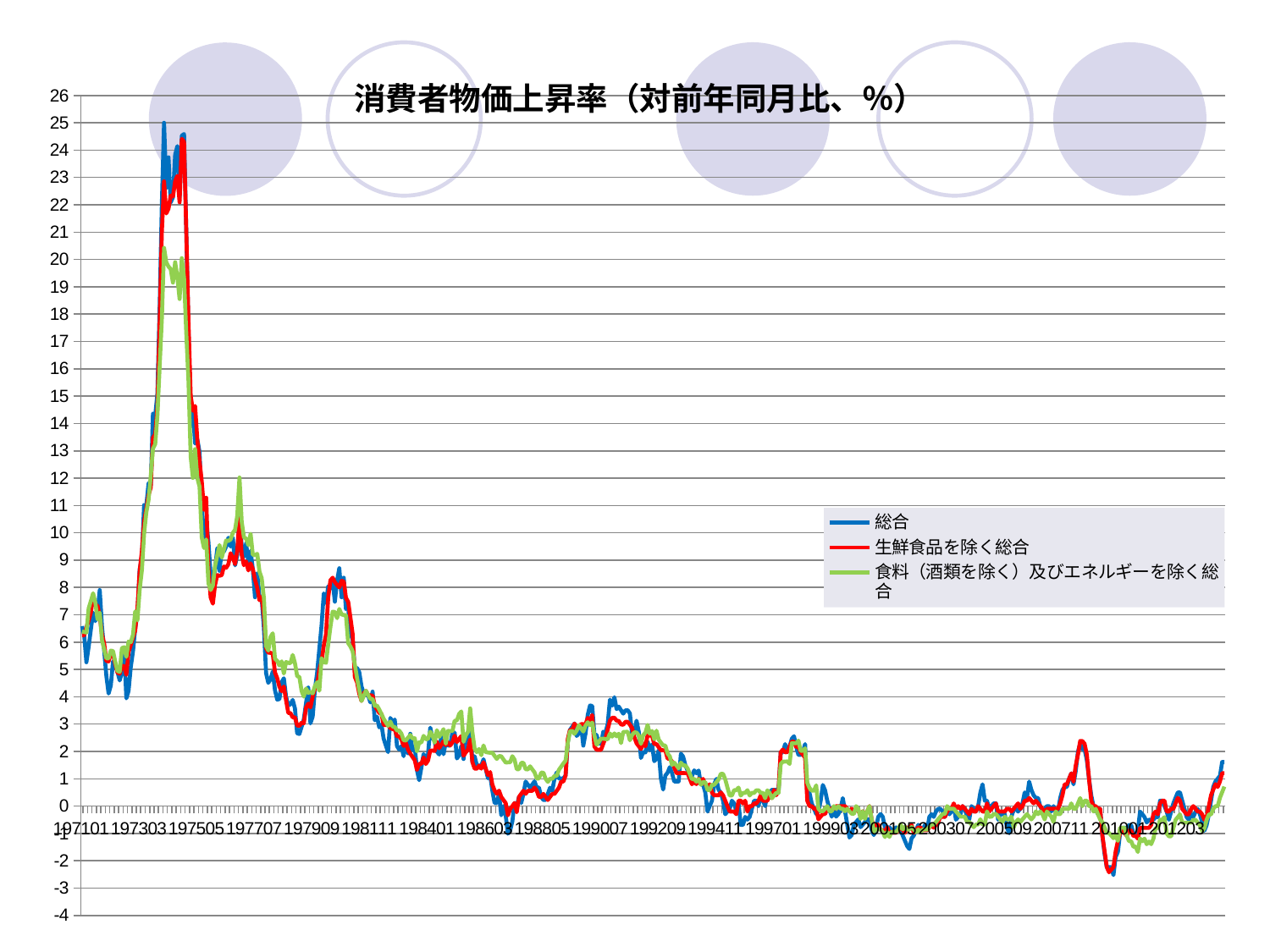

### Chart: 消費者物価上昇率（対前年同月比、％）

| Category | 総合 | 生鮮食品を除く総合 | 食料（酒類を除く）及びエネルギーを除く総合 |
|---|---|---|---|
| 197101 | 6.583072100313487 | 6.25 | 6.389776357827465 |
| 197102 | 6.25 | 6.25 | 6.369426751592357 |
| 197103 | 5.2631578947368505 | 6.542056074766357 | 6.349206349206349 |
| 197104 | 5.828220858895698 | 6.790123456790133 | 7.232704402515727 |
| 197105 | 6.461538461538466 | 7.0769230769230695 | 7.4999999999999964 |
| 197106 | 7.0769230769230695 | 7.668711656441714 | 7.788161993769472 |
| 197107 | 6.769230769230777 | 7.3394495412844005 | 7.4534161490683175 |
| 197108 | 7.098765432098779 | 7.3394495412844005 | 6.8322981366459485 |
| 197109 | 7.902735562310036 | 6.948640483383682 | 7.0769230769230695 |
| 197110 | 6.586826347305396 | 6.287425149700604 | 6.079027355623104 |
| 197111 | 5.688622754491016 | 5.95238095238095 | 5.7401812688821705 |
| 197112 | 4.747774480712151 | 5.309734513274349 | 5.405405405405419 |
| 197201 | 4.117647058823525 | 5.294117647058812 | 5.405405405405419 |
| 197202 | 4.411764705882356 | 5.588235294117643 | 5.688622754491016 |
| 197203 | 5.294117647058812 | 5.555555555555547 | 5.671641791044775 |
| 197204 | 5.217391304347818 | 5.202312138728315 | 5.27859237536656 |
| 197205 | 4.9132947976878505 | 4.885057471264378 | 4.94186046511629 |
| 197206 | 4.59770114942529 | 4.843304843304831 | 4.9132947976878505 |
| 197207 | 4.8991354466858645 | 5.128205128205118 | 5.780346820809249 |
| 197208 | 5.7636887608069145 | 5.128205128205118 | 5.813953488372093 |
| 197209 | 3.943661971830983 | 4.8022598870056585 | 5.4597701149425495 |
| 197210 | 4.213483146067414 | 5.633802816901407 | 6.017191977077367 |
| 197211 | 5.099150141643072 | 5.898876404494388 | 6.0000000000000036 |
| 197212 | 5.665722379603398 | 6.162464985994387 | 6.267806267806251 |
| 197301 | 6.497175141242948 | 6.424581005586605 | 7.1225071225071215 |
| 197302 | 7.042253521126761 | 7.242339832869085 | 6.798866855524096 |
| 197303 | 8.659217877094976 | 8.587257617728536 | 7.909604519774025 |
| 197304 | 9.090909090909104 | 9.340659340659338 | 8.635097493036216 |
| 197305 | 11.019283746556471 | 10.410958904109581 | 9.972299168975072 |
| 197306 | 10.989010989010989 | 10.869565217391312 | 10.743801652892571 |
| 197307 | 11.813186813186832 | 11.382113821138223 | 11.202185792349734 |
| 197308 | 11.716621253405986 | 11.653116531165328 | 12.08791208791208 |
| 197309 | 14.363143631436326 | 13.477088948787065 | 13.079019073569476 |
| 197310 | 14.285714285714276 | 13.600000000000003 | 13.243243243243239 |
| 197311 | 15.094339622641511 | 14.58885941644562 | 14.285714285714276 |
| 197312 | 18.230563002680977 | 17.67810026385225 | 16.085790884718495 |
| 197401 | 22.015915119363385 | 20.99737532808399 | 17.819148936170194 |
| 197402 | 25.0 | 22.857142857142843 | 20.42440318302385 |
| 197403 | 22.622107969151685 | 21.683673469387756 | 19.89528795811517 |
| 197404 | 23.737373737373726 | 21.859296482412077 | 19.74358974358974 |
| 197405 | 22.084367245657585 | 22.332506203473933 | 19.64735516372795 |
| 197406 | 22.277227722772277 | 22.303921568627455 | 19.15422885572138 |
| 197407 | 23.83292383292381 | 22.87104622871046 | 19.90171990171988 |
| 197408 | 24.14634146341464 | 23.05825242718447 | 19.36274509803922 |
| 197409 | 22.27488151658768 | 22.09026128266032 | 18.554216867469886 |
| 197410 | 24.528301886792452 | 24.413145539906093 | 20.047732696897366 |
| 197411 | 24.59016393442623 | 24.305555555555554 | 19.339622641509433 |
| 197412 | 21.08843537414964 | 21.0762331838565 | 17.321016166281755 |
| 197501 | 17.39130434782609 | 17.787418655097603 | 15.57562076749437 |
| 197502 | 13.894736842105273 | 15.01057082452432 | 12.775330396475782 |
| 197503 | 14.465408805031448 | 14.465408805031448 | 12.008733624454148 |
| 197504 | 13.265306122448983 | 14.639175257731962 | 13.062098501070652 |
| 197505 | 13.41463414634145 | 13.387423935091284 | 12.000000000000007 |
| 197506 | 12.955465587044536 | 12.625250501002014 | 11.691022964509399 |
| 197507 | 11.111111111111109 | 11.881188118811881 | 9.836065573770501 |
| 197508 | 9.626719056974455 | 10.84812623274162 | 9.445585215605744 |
| 197509 | 10.465116279069774 | 11.284046692607015 | 9.756097560975602 |
| 197510 | 9.659090909090915 | 8.679245283018869 | 8.15109343936382 |
| 197511 | 8.458646616541358 | 7.635009310986952 | 7.905138339920947 |
| 197512 | 8.052434456928854 | 7.4074074074074066 | 8.070866141732287 |
| 197601 | 8.703703703703706 | 8.10313075506447 | 8.7890625 |
| 197602 | 9.426987060998151 | 8.455882352941185 | 9.179687499999996 |
| 197603 | 8.608058608058595 | 8.424908424908423 | 9.551656920077985 |
| 197604 | 9.369369369369377 | 8.453237410071939 | 9.0909090909091 |
| 197605 | 9.318996415770615 | 8.765652951699465 | 9.398496240601505 |
| 197606 | 9.498207885304668 | 8.718861209964409 | 9.719626168224305 |
| 197607 | 9.821428571428571 | 8.849557522123897 | 9.701492537313424 |
| 197608 | 9.498207885304668 | 9.252669039145907 | 9.756097560975617 |
| 197609 | 9.82456140350877 | 9.090909090909083 | 10.000000000000002 |
| 197610 | 8.808290155440417 | 8.854166666666673 | 10.110294117647063 |
| 197611 | 9.185441941074519 | 9.34256055363323 | 10.622710622710617 |
| 197612 | 10.57192374350085 | 10.517241379310335 | 12.021857923497269 |
| 197701 | 9.540034071550249 | 9.199318568994867 | 10.412926391382404 |
| 197702 | 9.121621621621602 | 8.813559322033907 | 9.838998211091235 |
| 197703 | 9.612141652613829 | 8.952702702702704 | 9.786476868327405 |
| 197704 | 8.896210873146611 | 8.62354892205639 | 9.548611111111104 |
| 197705 | 9.344262295081972 | 8.88157894736843 | 9.965635738831617 |
| 197706 | 8.674304418985276 | 8.674304418985276 | 9.199318568994867 |
| 197707 | 7.642276422764232 | 8.292682926829265 | 9.183673469387765 |
| 197708 | 8.510638297872337 | 7.98045602605863 | 9.230769230769232 |
| 197709 | 7.667731629392976 | 7.532051282051277 | 8.585858585858588 |
| 197710 | 7.619047619047614 | 7.655502392344491 | 8.347245409015038 |
| 197711 | 6.507936507936494 | 6.96202531645568 | 7.6158940397351 |
| 197712 | 4.8589341692790065 | 5.772230889235575 | 5.853658536585355 |
| 197801 | 4.51010886469674 | 5.616224648985971 | 5.691056910569105 |
| 197802 | 4.643962848297211 | 5.6074766355140095 | 6.188925081433232 |
| 197803 | 4.923076923076927 | 5.581395348837201 | 6.3209076175040355 |
| 197804 | 4.236006051437234 | 4.885496183206112 | 5.388272583201269 |
| 197805 | 3.8980509745127345 | 4.682779456193345 | 5.312500000000007 |
| 197806 | 3.9156626506023997 | 4.3674698795180555 | 5.1482059282371475 |
| 197807 | 4.531722054380669 | 4.204204204204222 | 5.2959501557632285 |
| 197808 | 4.675716440422336 | 4.374057315233794 | 4.851330203442881 |
| 197809 | 4.005934718100871 | 3.8748137108792977 | 5.271317829457374 |
| 197810 | 3.687315634218288 | 3.4074074074074043 | 5.2388289676425135 |
| 197811 | 3.7257824143070053 | 3.4023668639053426 | 5.2307692307692415 |
| 197812 | 3.886397608370695 | 3.244837758112101 | 5.529953917050705 |
| 197901 | 3.5714285714285587 | 3.249630723781394 | 5.2307692307692415 |
| 197902 | 2.6627218934911414 | 2.9498525073746307 | 4.754601226993857 |
| 197903 | 2.639296187683279 | 2.9368575624082225 | 4.725609756097574 |
| 197904 | 2.9027576197387503 | 3.0567685589519575 | 4.210526315789469 |
| 197905 | 3.1746031746031775 | 3.0303030303030427 | 4.005934718100871 |
| 197906 | 3.768115942028979 | 3.607503607503608 | 4.302670623145388 |
| 197907 | 4.335260115606938 | 3.7463976945244872 | 4.142011834319541 |
| 197908 | 3.025936599423623 | 3.6127167630057797 | 4.1791044776119355 |
| 197909 | 3.2810271041369647 | 4.017216642754659 | 4.12371134020618 |
| 197910 | 4.267425320056898 | 4.297994269340972 | 4.392386530014639 |
| 197911 | 4.885057471264378 | 4.434907010014298 | 4.532163742690051 |
| 197912 | 5.75539568345324 | 5.0 | 4.22125181950508 |
| 198001 | 6.609195402298863 | 5.2932761087267375 | 5.409356725146184 |
| 198002 | 7.780979827089324 | 5.873925501432677 | 5.270863836017583 |
| 198003 | 7.4285714285714315 | 6.276747503566344 | 5.240174672489075 |
| 198004 | 8.039492242595188 | 7.627118644067804 | 5.9163059163059275 |
| 198005 | 7.972027972027976 | 8.263305322128838 | 6.562054208273905 |
| 198006 | 8.24022346368715 | 8.356545961002789 | 7.112375533428166 |
| 198007 | 7.47922437673129 | 8.194444444444454 | 7.102272727272728 |
| 198008 | 8.251748251748264 | 8.089260808926078 | 6.876790830945555 |
| 198009 | 8.701657458563531 | 7.9999999999999964 | 7.2135785007072055 |
| 198010 | 7.639836289222386 | 8.241758241758241 | 7.0126227208976175 |
| 198011 | 8.356164383561639 | 8.219178082191771 | 6.9930069930069925 |
| 198012 | 7.210884353741489 | 7.6190476190476115 | 6.983240223463691 |
| 198101 | 7.277628032345001 | 7.472826086956523 | 5.9639389736477275 |
| 198102 | 6.283422459893052 | 6.901217861975637 | 5.841446453407494 |
| 198103 | 6.117021276595733 | 6.30872483221477 | 5.6708160442600395 |
| 198104 | 4.960835509138395 | 4.724409448818888 | 5.177111716621248 |
| 198105 | 5.051813471502579 | 4.527813712807243 | 4.685408299866131 |
| 198106 | 4.903225806451609 | 4.113110539845759 | 4.249667994687922 |
| 198107 | 4.3814432989690815 | 3.8510911424903727 | 3.8461538461538347 |
| 198108 | 4.134366925064586 | 4.129032258064518 | 4.021447721179628 |
| 198109 | 4.0660736975857725 | 4.2145593869731774 | 4.221635883905018 |
| 198110 | 4.055766793409368 | 4.060913705583761 | 4.062909567496732 |
| 198111 | 3.792667509481668 | 4.050632911392409 | 3.92156862745098 |
| 198112 | 4.187817258883242 | 4.045512010113784 | 3.916449086161878 |
| 198201 | 3.1407035175879416 | 3.66624525916562 | 3.6649214659685834 |
| 198202 | 3.270440251572321 | 3.544303797468352 | 3.679369250985561 |
| 198203 | 2.8822055137844567 | 3.409090909090913 | 3.5340314136125506 |
| 198204 | 2.9850746268656607 | 3.3834586466165453 | 3.367875647668386 |
| 198205 | 2.46609124537608 | 2.9702970297029783 | 3.196930946291561 |
| 198206 | 2.2140221402213998 | 2.96296296296297 | 3.0573248407643403 |
| 198207 | 1.975308641975302 | 2.966625463535217 | 2.937420178799486 |
| 198208 | 3.225806451612915 | 2.850061957868645 | 3.0927835051546464 |
| 198209 | 3.052503052503053 | 2.8186274509804066 | 2.9113924050632862 |
| 198210 | 3.1668696711327757 | 2.8048780487804845 | 2.8967254408060406 |
| 198211 | 2.1924482338611573 | 2.5547445255474392 | 2.76729559748428 |
| 198212 | 2.070645554202196 | 2.5516403402187215 | 2.763819095477392 |
| 198301 | 2.1924482338611573 | 2.4390243902439024 | 2.6515151515151443 |
| 198302 | 1.8270401948842878 | 2.200488997555009 | 2.4081115335868075 |
| 198303 | 2.436053593179048 | 2.3199023199023086 | 2.4020227560050644 |
| 198304 | 1.932367149758465 | 2.060606060606064 | 2.5062656641604004 |
| 198305 | 2.6474127557160094 | 1.9230769230769167 | 2.6022304832713683 |
| 198306 | 2.0457280385078254 | 1.7985611510791362 | 2.4721878862793583 |
| 198307 | 2.1791767554479575 | 1.6806722689075704 | 2.481389578163773 |
| 198308 | 1.3221153846153781 | 1.3253012048192698 | 1.9999999999999922 |
| 198309 | 0.9478672985781958 | 1.5494636471990422 | 2.337023370233709 |
| 198310 | 1.4167650531286924 | 1.5421115065243145 | 2.3255813953488267 |
| 198311 | 1.9070321811680506 | 1.779359430604982 | 2.5703794369644974 |
| 198312 | 1.6706443914081215 | 1.54028436018957 | 2.4449877750611257 |
| 198401 | 1.9070321811680506 | 1.666666666666674 | 2.4600246002460033 |
| 198402 | 2.8708133971291927 | 2.0334928229665112 | 2.722772277227727 |
| 198403 | 2.4970273483947794 | 2.0286396181384285 | 2.5925925925925855 |
| 198404 | 2.369668246445498 | 2.0190023752969153 | 2.3227383863080746 |
| 198405 | 1.9929660023446694 | 2.358490566037737 | 2.7777777777777763 |
| 198406 | 1.8867924528301983 | 2.1201413427561815 | 2.5331724969843115 |
| 198407 | 2.606635071090034 | 2.243211334120416 | 2.6634382566586 |
| 198408 | 1.897983392645324 | 2.3781212841854944 | 2.8186274509804066 |
| 198409 | 2.3474178403755874 | 2.230046948356798 | 2.283653846153837 |
| 198410 | 2.211874272409769 | 2.3364485981308394 | 2.7511961722488176 |
| 198411 | 2.222222222222229 | 2.21445221445222 | 2.744630071599043 |
| 198412 | 2.6995305164319223 | 2.3337222870478413 | 2.744630071599043 |
| 198501 | 2.69005847953216 | 2.5761124121779733 | 3.121248499399768 |
| 198502 | 1.7441860465116281 | 2.3446658851113718 | 3.132530120481921 |
| 198503 | 1.856148491879344 | 2.4561403508771864 | 3.369434416365838 |
| 198504 | 2.1990740740740637 | 2.561117578579732 | 3.464755077658293 |
| 198505 | 1.7241379310344827 | 1.8433179723502406 | 2.3501762632197405 |
| 198506 | 2.4305555555555487 | 1.9607843137254932 | 2.588235294117651 |
| 198507 | 2.4249422632794557 | 2.078521939953823 | 2.712264150943393 |
| 198508 | 3.0267753201396896 | 2.4390243902439126 | 3.575685339690106 |
| 198509 | 1.6055045871559528 | 1.607347876004599 | 2.702702702702718 |
| 198510 | 1.8223234624145879 | 1.3698630136986336 | 2.095459837019786 |
| 198511 | 1.4874141876430167 | 1.3683010262257733 | 1.9744483159117345 |
| 198512 | 1.4857142857142815 | 1.48232611174458 | 2.090592334494786 |
| 198601 | 1.480637813211842 | 1.3698630136986336 | 1.8626309662398075 |
| 198602 | 1.7142857142857149 | 1.6036655211913013 | 2.219626168224306 |
| 198603 | 1.3667425968109377 | 1.3698630136986336 | 1.979045401629789 |
| 198604 | 1.0192525481313772 | 1.135073779795687 | 1.9630484988452697 |
| 198605 | 1.1299435028248588 | 1.2443438914027085 | 1.951779563719866 |
| 198606 | 0.5649717514124296 | 0.7918552036198971 | 1.949541284403673 |
| 198607 | 0.11273957158962158 | 0.565610859728507 | 1.8369690011481155 |
| 198608 | 0.1129943502824795 | 0.4535147392290154 | 1.726121979286536 |
| 198609 | 0.4514672686230313 | 0.5649717514124296 | 1.8306636155606337 |
| 198610 | -0.3355704697986708 | 0.3378378378378349 | 1.82440136830102 |
| 198611 | 0.0 | 0.22497187851517278 | 1.708428246013667 |
| 198612 | -0.3378378378378349 | 0.11235955056179137 | 1.592718998862334 |
| 198701 | -1.0101010101010006 | -0.3378378378378349 | 1.6000000000000065 |
| 198702 | -0.898876404494379 | -0.11273957158963759 | 1.6000000000000065 |
| 198703 | -0.561797752808989 | 0.0 | 1.8264840182648499 |
| 198704 | 0.11210762331837927 | 0.11223344556678853 | 1.6987542468856178 |
| 198705 | 0.0 | -0.22346368715084125 | 1.3513513513513546 |
| 198706 | 0.33707865168539025 | 0.3367003367003496 | 1.3498312710911002 |
| 198707 | 0.11261261261262219 | 0.4499437570303616 | 1.5783540022547817 |
| 198708 | 0.4514672686230313 | 0.5643340857787811 | 1.5837104072398092 |
| 198709 | 0.898876404494379 | 0.4494382022471973 | 1.348314606741576 |
| 198710 | 0.7856341189674555 | 0.5611672278338946 | 1.343784994400899 |
| 198711 | 0.6764374295377613 | 0.5611672278338946 | 1.4557670772676334 |
| 198712 | 0.7909604519774044 | 0.5611672278338946 | 1.343784994400899 |
| 198801 | 0.9070294784580468 | 0.6779661016949088 | 1.2373453318335148 |
| 198802 | 0.6802721088435307 | 0.5643340857787811 | 1.0123734533183255 |
| 198803 | 0.6779661016949088 | 0.3378378378378349 | 1.0089686098654609 |
| 198804 | 0.3359462486002208 | 0.33632286995515415 | 1.2249443207127044 |
| 198805 | 0.22346368715084125 | 0.4479283314669718 | 1.2222222222222159 |
| 198806 | 0.2239641657334859 | 0.33557046979865485 | 0.998890122086577 |
| 198807 | 0.4499437570303616 | 0.2239641657334859 | 0.8879023307436307 |
| 198808 | 0.6741573033707806 | 0.3367003367003496 | 1.0022271714922117 |
| 198809 | 0.5567928730512249 | 0.4474272930648676 | 0.9977827050997684 |
| 198810 | 1.0022271714922117 | 0.44642857142857795 | 1.104972375690608 |
| 198811 | 1.2318029115341638 | 0.5580357142857145 | 1.1037527593818985 |
| 198812 | 1.0089686098654609 | 0.6696428571428671 | 1.325966850828732 |
| 198901 | 1.0112359550561858 | 0.8978675645342438 | 1.4444444444444409 |
| 198902 | 1.01351351351352 | 0.8978675645342438 | 1.559020044543436 |
| 198903 | 1.122334455667789 | 1.122334455667789 | 1.6648168701442843 |
| 198904 | 2.3437500000000098 | 2.458100558659221 | 2.310231023102304 |
| 198905 | 2.787068004459309 | 2.787068004459309 | 2.7442371020856213 |
| 198906 | 2.9050279329608877 | 2.787068004459309 | 2.7472527472527486 |
| 198907 | 3.0235162374020206 | 3.016759776536317 | 2.6402640264026314 |
| 198908 | 2.5669642857142985 | 2.908277404921694 | 2.7563395810363844 |
| 198909 | 2.657807308970107 | 2.8953229398663787 | 2.9637760702524747 |
| 198910 | 2.9768467475192977 | 3.000000000000003 | 2.8415300546448026 |
| 198911 | 2.2123893805309742 | 2.996670366259714 | 2.729257641921399 |
| 198912 | 2.663706992230861 | 2.9933481152993378 | 2.944383860414399 |
| 199001 | 3.337041156840934 | 3.225806451612894 | 3.066812705366919 |
| 199002 | 3.678929765886285 | 3.114571746384869 | 2.9605263157894774 |
| 199003 | 3.662597114317439 | 3.3296337402885685 | 3.056768558951979 |
| 199004 | 2.6172300981461203 | 2.1810250817884405 | 2.5806451612903287 |
| 199005 | 2.60303687635574 | 2.06073752711496 | 2.2435897435897547 |
| 199006 | 2.2801302931596195 | 2.06073752711496 | 2.3529411764705905 |
| 199007 | 2.2826086956521667 | 2.06073752711496 | 2.4651661307609833 |
| 199008 | 2.720348204570185 | 2.2826086956521667 | 2.46781115879828 |
| 199009 | 2.6968716289104635 | 2.489177489177487 | 2.4520255863539404 |
| 199010 | 2.9978586723768688 | 2.8047464940668756 | 2.4442082890542087 |
| 199011 | 3.896103896103888 | 3.125000000000006 | 2.656748140276302 |
| 199012 | 3.6756756756756803 | 3.229278794402583 | 2.542372881355923 |
| 199101 | 3.9827771797631737 | 3.232758620689654 | 2.656748140276302 |
| 199102 | 3.5483870967741917 | 3.128371089536129 | 2.5559105431309814 |
| 199103 | 3.640256959314765 | 3.1149301825993616 | 2.6483050847457625 |
| 199104 | 3.506907545164731 | 2.9882604055496227 | 2.3060796645702175 |
| 199105 | 3.3826638477801287 | 2.9755579171094704 | 2.716823406478573 |
| 199106 | 3.503184713375794 | 3.0818278427205184 | 2.716823406478573 |
| 199107 | 3.506907545164731 | 3.0818278427205184 | 2.7196652719665373 |
| 199108 | 3.389830508474564 | 2.9755579171094704 | 2.4083769633507823 |
| 199109 | 2.626050420168066 | 2.8511087645195383 | 2.601456815816858 |
| 199110 | 2.702702702702698 | 2.5183630640084007 | 2.6970954356846404 |
| 199111 | 3.125 | 2.298850574712646 | 2.691511387163571 |
| 199112 | 2.711157455682998 | 2.189781021897805 | 2.5826446280991737 |
| 199201 | 1.7598343685300235 | 2.0876826722338198 | 2.277432712215325 |
| 199202 | 1.9730010384216055 | 2.3012552301255247 | 2.596053997923156 |
| 199203 | 1.962809917355378 | 2.1874999999999942 | 2.6831785345717183 |
| 199204 | 2.361396303901435 | 2.5906735751295336 | 2.9713114754098413 |
| 199205 | 2.0449897750511252 | 2.5799793601651184 | 2.64496439471008 |
| 199206 | 2.2564102564102595 | 2.5773195876288657 | 2.746693794506615 |
| 199207 | 1.642710472279255 | 2.268041237113405 | 2.443991853360481 |
| 199208 | 1.7418032786885276 | 2.2703818369452935 | 2.7607361963190216 |
| 199209 | 2.0470829068577276 | 2.156057494866523 | 2.434077079107511 |
| 199210 | 1.0121457489878543 | 2.0470829068577276 | 2.3232323232323204 |
| 199211 | 0.6060606060606005 | 2.0429009193054135 | 2.2177419354838737 |
| 199212 | 1.1167512690355277 | 2.040816326530613 | 2.215508559919439 |
| 199301 | 1.2207527975584969 | 1.738241308793459 | 1.9230769230769291 |
| 199302 | 1.425661914460276 | 1.738241308793459 | 1.8218623481781342 |
| 199303 | 1.2158054711246224 | 1.6309887869520985 | 1.5075376884422105 |
| 199304 | 0.902708124373111 | 1.41414141414142 | 1.5920398009950196 |
| 199305 | 0.9018036072144346 | 1.207243460764576 | 1.4866204162537164 |
| 199306 | 0.902708124373111 | 1.206030150753772 | 1.386138613861392 |
| 199307 | 1.9191919191919249 | 1.2096774193548416 | 1.5904572564612418 |
| 199308 | 1.8126888217522639 | 1.2108980827447047 | 1.4925373134328357 |
| 199309 | 1.504513540621866 | 1.206030150753772 | 1.4851485148514851 |
| 199310 | 1.3026052104208388 | 1.2036108324974948 | 1.3820335636722667 |
| 199311 | 1.0040160642570286 | 1.001001001001001 | 1.1834319526627106 |
| 199312 | 1.1044176706827402 | 0.7999999999999975 | 0.9852216748768473 |
| 199401 | 1.3065326633165801 | 0.9045226130653323 | 0.9930486593843101 |
| 199402 | 1.2048192771084356 | 0.8040201005025097 | 0.894632206759449 |
| 199403 | 1.3013013013012984 | 1.0030090270812437 | 0.9900990099009901 |
| 199404 | 0.7952286282306277 | 0.8964143426294736 | 0.7835455435847319 |
| 199405 | 0.7944389275074448 | 0.9940357852882704 | 0.8789062499999917 |
| 199406 | 0.4970178926441353 | 0.7944389275074448 | 0.8789062499999917 |
| 199407 | -0.1982160555004985 | 0.6972111553784749 | 0.5870841487279783 |
| 199408 | 0.0 | 0.7976071784646036 | 0.5882352941176413 |
| 199409 | 0.19762845849802654 | 0.49652432969215515 | 0.7804878048780458 |
| 199410 | 0.7912957467853725 | 0.39643211100098275 | 0.77896786757546 |
| 199411 | 0.9940357852882704 | 0.39643211100098275 | 0.8771929824561459 |
| 199412 | 0.5958291956305805 | 0.3968253968254027 | 0.9756097560975613 |
| 199501 | 0.496031746031746 | 0.49800796812749026 | 1.1799410029498554 |
| 199502 | 0.1984126984127013 | 0.398803589232309 | 1.18226600985222 |
| 199503 | -0.2964426877470329 | 0.19860973187686484 | 0.9803921568627447 |
| 199504 | -0.1972386587771232 | 0.0 | 0.6802721088435263 |
| 199505 | -0.09852216748767922 | -0.1968503937007762 | 0.3872216844143328 |
| 199506 | 0.19782393669634313 | -0.19704433497537238 | 0.3872216844143328 |
| 199507 | 0.09930486593842541 | -0.19782393669632908 | 0.5836575875486465 |
| 199508 | -0.19782393669632908 | -0.2967359050445077 | 0.5847953216374353 |
| 199509 | 0.09861932938855458 | 0.19762845849802654 | 0.6776379477250757 |
| 199510 | -0.6869479882237517 | 0.1974333662388972 | 0.3864734299516964 |
| 199511 | -0.6889763779527446 | 0.09871668311945567 | 0.4830917874396136 |
| 199512 | -0.3948667324777804 | 0.19762845849802654 | 0.4830917874396136 |
| 199601 | -0.493583415597236 | -0.1982160555004985 | 0.5830903790087406 |
| 199602 | -0.3960396039604019 | 0.0 | 0.38948393378772317 |
| 199603 | -0.09910802775025626 | 0.0 | 0.48543689320388367 |
| 199604 | 0.19762845849802654 | 0.09871668311945567 | 0.4826254826254827 |
| 199605 | 0.19723865877710914 | 0.09861932938855458 | 0.5785920925747295 |
| 199606 | 0.0 | 0.1974333662388972 | 0.5785920925747295 |
| 199607 | 0.3968253968254027 | 0.39643211100098275 | 0.48355899419729226 |
| 199608 | 0.19821605550048438 | 0.1984126984127013 | 0.4844961240310077 |
| 199609 | 0.0 | 0.19723865877710914 | 0.28846153846153566 |
| 199610 | 0.4940711462450593 | 0.19704433497537238 | 0.5774783445620737 |
| 199611 | 0.49554013875123876 | 0.3944773175542324 | 0.4807692307692308 |
| 199612 | 0.5946481665014812 | 0.2958579881656779 | 0.28846153846153566 |
| 199701 | 0.5952380952381037 | 0.5958291956305805 | 0.3864734299516964 |
| 199702 | 0.5964214711729705 | 0.39721946375371553 | 0.4849660523763337 |
| 199703 | 0.496031746031746 | 0.5946481665014812 | 0.4830917874396136 |
| 199704 | 1.9723865877712041 | 1.9723865877712041 | 1.5369836695485197 |
| 199705 | 1.968503937007874 | 2.068965517241375 | 1.6299137104506258 |
| 199706 | 2.2704837117472834 | 1.970443349753695 | 1.6299137104506258 |
| 199707 | 1.9762845849802382 | 1.974333662388944 | 1.6361886429258796 |
| 199708 | 2.176063303659744 | 2.178217821782181 | 1.542912246865954 |
| 199709 | 2.463054187192119 | 2.362204724409455 | 2.301054650047944 |
| 199710 | 2.556538839724674 | 2.3598820058996957 | 2.2966507177033546 |
| 199711 | 2.1696252465483132 | 2.161100196463657 | 2.2966507177033546 |
| 199712 | 1.8719211822660156 | 2.1632251720747333 | 2.3969319271332683 |
| 199801 | 1.8737672583826341 | 1.974333662388944 | 2.0211742059672715 |
| 199802 | 1.9762845849802382 | 1.879327398615238 | 2.027027027027037 |
| 199803 | 2.2704837117472834 | 1.773399014778322 | 2.115384615384618 |
| 199804 | 0.3868471953578256 | 0.19342359767890582 | 0.8514664143803137 |
| 199805 | 0.4826254826254827 | 0.0 | 0.660377358490569 |
| 199806 | 0.09652509652510478 | 0.0 | 0.5660377358490513 |
| 199807 | -0.09689922480620981 | -0.09680542110357636 | 0.5681818181818264 |
| 199808 | -0.290416263310743 | -0.09689922480620981 | 0.759734093067424 |
| 199809 | -0.19230769230769504 | -0.4807692307692308 | -0.09372071227742133 |
| 199810 | 0.19175455417066428 | -0.3842459173871197 | -0.18709073900842182 |
| 199811 | 0.7722007722007836 | -0.28846153846153566 | -0.18709073900842182 |
| 199812 | 0.5802707930367448 | -0.2887391722810504 | -0.09363295880149287 |
| 199901 | 0.1936108422071664 | -0.09680542110357636 | 0.0 |
| 199902 | -0.09689922480620981 | -0.09708737864077117 | -0.18921475875118537 |
| 199903 | -0.386100386100378 | -0.09680542110357636 | -0.18832391713747923 |
| 199904 | -0.09633911368014862 | -0.09652509652509111 | 0.0 |
| 199905 | -0.3842459173871197 | 0.0 | -0.09372071227742133 |
| 199906 | -0.28929604628736466 | 0.0 | 0.0 |
| 199907 | -0.0969932104752612 | 0.0 | -0.09416195856874629 |
| 199908 | 0.2912621359223273 | 0.0 | -0.09425070688029628 |
| 199909 | -0.19267822736031098 | 0.0 | -0.18761726078798194 |
| 199910 | -0.6698564593301467 | -0.09643201542913069 | -0.09372071227742133 |
| 199911 | -1.149425287356324 | -0.19286403085824771 | -0.1874414245548294 |
| 199912 | -1.0576923076923017 | -0.09652509652509111 | -0.28116213683223734 |
| 200001 | -0.6763285024154619 | -0.19379844961240597 | -0.2830188679245259 |
| 200002 | -0.5819592628515948 | -0.09718172983479931 | 0.0 |
| 200003 | -0.4844961240310077 | -0.19379844961240597 | -0.09433962264150407 |
| 200004 | -0.771456123432977 | -0.2898550724637654 | -0.4690431519699813 |
| 200005 | -0.6750241080038603 | -0.1930501930501821 | -0.18761726078798194 |
| 200006 | -0.5802707930367584 | -0.2898550724637654 | -0.4690431519699813 |
| 200007 | -0.48543689320388367 | -0.19379844961240597 | -0.18850141376059257 |
| 200008 | -0.48402710551790906 | 0.0 | 0.0 |
| 200009 | -0.8687258687258608 | -0.4830917874396136 | -0.46992481203007536 |
| 200010 | -1.0597302504816895 | -0.7722007722007698 | -0.9380863039399623 |
| 200011 | -0.7751937984496099 | -0.6763285024154619 | -0.8450704225352169 |
| 200012 | -0.38872691933917 | -0.6763285024154619 | -0.8458646616541406 |
| 200101 | -0.29182879377431653 | -0.8737864077669959 | -0.851466414380327 |
| 200102 | -0.39024390243902995 | -0.8754863813229483 | -0.9478672985781995 |
| 200103 | -0.77896786757546 | -0.9708737864077669 | -1.1331444759206826 |
| 200104 | -0.7774538386783397 | -0.7751937984496099 | -0.9425070688030162 |
| 200105 | -0.7766990291262111 | -0.9671179883945843 | -1.1278195488721825 |
| 200106 | -0.8754863813229483 | -0.9689922480620154 | -0.9425070688030162 |
| 200107 | -0.8780487804878105 | -0.9708737864077669 | -0.944287063267233 |
| 200108 | -0.7782101167315147 | -0.969932104752667 | -0.9433962264150947 |
| 200109 | -0.8763388510224007 | -0.8737864077669959 | -0.8498583569405155 |
| 200110 | -0.8763388510224007 | -0.7782101167315147 | -0.6628787878787776 |
| 200111 | -1.0742187500000084 | -0.8754863813229483 | -0.8522727272727192 |
| 200112 | -1.2682926829268266 | -0.9727626459143969 | -0.7582938388625566 |
| 200201 | -1.4634146341463417 | -0.7835455435847183 | -0.8587786259541907 |
| 200202 | -1.567091087169435 | -0.7850834151128666 | -0.8612440191387618 |
| 200203 | -1.1776251226692864 | -0.6862745098039241 | -0.7640878701050596 |
| 200204 | -1.077375122428986 | -0.9765624999999998 | -0.8563273073263479 |
| 200205 | -0.880626223091982 | -0.8789062500000058 | -0.9505703422053232 |
| 200206 | -0.6869479882237517 | -0.782778864970643 | -0.8563273073263479 |
| 200207 | -0.7874015748031469 | -0.7843137254901933 | -0.9532888465204958 |
| 200208 | -0.8823529411764759 | -0.8814887365328027 | -0.8571428571428626 |
| 200209 | -0.6876227897838928 | -0.8814887365328027 | -0.8571428571428626 |
| 200210 | -0.88408644400785 | -0.8823529411764759 | -0.8579599618684517 |
| 200211 | -0.3948667324777804 | -0.7850834151128666 | -0.7640878701050596 |
| 200212 | -0.2964426877470329 | -0.6876227897838928 | -0.668576886341932 |
| 200301 | -0.3960396039604019 | -0.7897334649555746 | -0.6737247353224286 |
| 200302 | -0.19900497512438092 | -0.6923837784371797 | -0.5791505791505739 |
| 200303 | -0.09930486593843957 | -0.5923000987166772 | -0.4812319538017323 |
| 200304 | -0.09900990099009346 | -0.3944773175542465 | -0.38387715930902677 |
| 200305 | -0.1974333662388972 | -0.394088669950745 | -0.2879078694817632 |
| 200306 | -0.39525691699605325 | -0.3944773175542465 | -0.2879078694817632 |
| 200307 | -0.1984126984127013 | -0.19762845849802654 | 0.0 |
| 200308 | -0.2967359050445077 | -0.09881422924902032 | -0.09606147934677654 |
| 200309 | -0.19782393669632908 | -0.09881422924902032 | -0.09606147934677654 |
| 200310 | 0.0 | 0.0989119683481786 | -0.09615384615384072 |
| 200311 | -0.49554013875123876 | -0.09891196834816456 | -0.19249278152069577 |
| 200312 | -0.3964321110009969 | 0.0 | -0.28846153846153566 |
| 200401 | -0.2982107355864783 | -0.09950248756218344 | -0.38759689922481205 |
| 200402 | 0.0 | 0.0 | -0.38834951456311234 |
| 200403 | -0.0994035785288214 | -0.09930486593843957 | -0.3868471953578394 |
| 200404 | -0.3964321110009969 | -0.1980198019802009 | -0.5780346820809193 |
| 200405 | -0.49455984174085094 | -0.2967359050445077 | -0.5774783445620871 |
| 200406 | 0.0 | -0.09900990099009346 | -0.6737247353224286 |
| 200407 | -0.0994035785288214 | -0.1980198019802009 | -0.769971126082783 |
| 200408 | -0.1984126984127013 | -0.19782393669632908 | -0.6730769230769258 |
| 200409 | 0.0 | 0.0 | -0.6730769230769258 |
| 200410 | 0.49554013875123876 | -0.09881422924902032 | -0.4812319538017323 |
| 200411 | 0.796812749003981 | -0.1980198019802009 | -0.6750241080038603 |
| 200412 | 0.19900497512438092 | -0.19782393669632908 | -0.6750241080038603 |
| 200501 | 0.1994017946161544 | 0.09960159362549238 | -0.19455252918288216 |
| 200502 | -0.09970089730807018 | -0.1992031872509989 | -0.3898635477582764 |
| 200503 | 0.0 | -0.0994035785288214 | -0.38834951456311234 |
| 200504 | 0.09950248756218344 | 0.0 | -0.2906976744186019 |
| 200505 | 0.09940357852883552 | 0.09920634920635771 | -0.290416263310743 |
| 200506 | -0.496031746031746 | -0.1982160555004985 | -0.38759689922481205 |
| 200507 | -0.29850746268656436 | -0.1984126984127013 | -0.4849660523763337 |
| 200508 | -0.2982107355864783 | -0.1982160555004985 | -0.5808325266214853 |
| 200509 | -0.29732408325075493 | -0.19782393669632908 | -0.387221684414319 |
| 200510 | -0.7889546351084927 | -0.09891196834816456 | -0.48355899419729226 |
| 200511 | -0.9881422924901186 | -0.09920634920634357 | -0.48543689320388367 |
| 200512 | -0.39721946375372974 | -0.1982160555004985 | -0.38834951456311234 |
| 200601 | -0.09950248756218344 | -0.09950248756218344 | -0.7797270955165668 |
| 200602 | -0.09980039920160533 | 0.0 | -0.5870841487279921 |
| 200603 | -0.19900497512438092 | 0.09950248756218344 | -0.48732943469785606 |
| 200604 | -0.0994035785288214 | -0.09920634920634357 | -0.5830903790087545 |
| 200605 | 0.09930486593842541 | 0.0 | -0.48543689320388367 |
| 200606 | 0.4985044865403789 | 0.19860973187686484 | -0.3891050583657506 |
| 200607 | 0.29940119760478767 | 0.19880715705765692 | -0.2923976608187108 |
| 200608 | 0.8973080757726876 | 0.2979145978152904 | -0.38948393378773694 |
| 200609 | 0.5964214711729705 | 0.19821605550048438 | -0.48590864917395543 |
| 200610 | 0.39761431411531395 | 0.09900990099009346 | -0.38872691933917 |
| 200611 | 0.29940119760478767 | 0.19860973187686484 | -0.19512195121951487 |
| 200612 | 0.2991026919242247 | 0.09930486593842541 | -0.2923976608187108 |
| 200701 | 0.0 | 0.0 | -0.19646365422397138 |
| 200702 | -0.19980019980018843 | -0.09980039920160533 | -0.29527559055117825 |
| 200703 | -0.09970089730807018 | -0.2982107355864783 | -0.4897159647404508 |
| 200704 | 0.0 | -0.09930486593843957 | -0.1955034213098757 |
| 200705 | 0.0 | -0.09910802775025626 | -0.2926829268292657 |
| 200706 | -0.1984126984127013 | -0.09910802775025626 | -0.39062500000000566 |
| 200707 | 0.0 | -0.09920634920634357 | -0.5865102639296128 |
| 200708 | -0.19762845849802654 | -0.09900990099009346 | -0.1955034213098757 |
| 200709 | -0.19762845849802654 | -0.09891196834816456 | -0.2929687500000112 |
| 200710 | 0.2970297029702944 | 0.0989119683481786 | -0.2926829268292657 |
| 200711 | 0.5970149253731285 | 0.39643211100098275 | -0.09775171065493088 |
| 200712 | 0.6958250497017922 | 0.793650793650791 | -0.09775171065493088 |
| 200801 | 0.6972111553784749 | 0.796812749003981 | -0.09842519685038814 |
| 200802 | 1.001001001001001 | 0.9990009990009988 | -0.0987166831194416 |
| 200803 | 1.1976047904191636 | 1.1964107676969125 | 0.09842519685040217 |
| 200804 | 0.7960199004975097 | 0.894632206759449 | -0.09794319294808454 |
| 200805 | 1.2896825396825373 | 1.488095238095238 | -0.09784735812133911 |
| 200806 | 1.9880715705765417 | 1.8849206349206407 | 0.09803921568626894 |
| 200807 | 2.2885572139303463 | 2.3833167825223374 | 0.29498525073746046 |
| 200808 | 2.0792079207920735 | 2.378592666005938 | 0.0 |
| 200809 | 2.0792079207920735 | 2.277227722772276 | 0.19588638589618304 |
| 200810 | 1.678183613030605 | 1.877470355731217 | 0.19569471624266419 |
| 200811 | 0.9891196834817014 | 0.9871668311944718 | 0.0 |
| 200812 | 0.39486673247779447 | 0.19685039370079024 | 0.0 |
| 200901 | 0.0 | 0.0 | -0.19704433497537238 |
| 200902 | -0.09910802775025626 | 0.0 | -0.09881422924902032 |
| 200903 | -0.29585798816569187 | -0.09852216748767922 | -0.29498525073746046 |
| 200904 | -0.0987166831194416 | -0.09852216748767922 | -0.49019607843137253 |
| 200905 | -1.077375122428986 | -1.0752688172042952 | -0.5876591576885354 |
| 200906 | -1.754385964912279 | -1.65530671859786 | -0.7835455435847183 |
| 200907 | -2.23735408560311 | -2.230843840931133 | -0.9803921568627447 |
| 200908 | -2.230843840931133 | -2.420135527589545 | -0.9794319294809012 |
| 200909 | -2.230843840931133 | -2.323330106485956 | -1.0752688172042952 |
| 200910 | -2.5242718446601886 | -2.230843840931133 | -1.1718750000000027 |
| 200911 | -1.860920666013704 | -1.6617790811339226 | -1.0763209393346462 |
| 200912 | -1.6715830875122937 | -1.277013752455793 | -1.2720156555772966 |
| 201001 | -0.9891196834817014 | -0.9881422924901186 | -0.7897334649555746 |
| 201002 | -0.793650793650791 | -0.8902077151335227 | -0.7912957467853582 |
| 201003 | -0.7912957467853582 | -0.9861932938856015 | -0.7889546351084927 |
| 201004 | -0.7905138339920921 | -1.08481262327417 | -1.083743842364526 |
| 201005 | -0.6930693069306959 | -0.8893280632411124 | -1.2807881773398988 |
| 201006 | -0.6944444444444475 | -0.8910891089108968 | -1.2833168805528106 |
| 201007 | -0.9950248756218909 | -1.0912698412698356 | -1.4851485148514851 |
| 201008 | -1.0912698412698356 | -1.0912698412698356 | -1.4836795252225519 |
| 201009 | -0.8928571428571345 | -1.1892963330029758 | -1.6798418972332039 |
| 201010 | -0.1992031872509989 | -0.793650793650791 | -1.185770750988145 |
| 201011 | -0.29940119760478767 | -0.7952286282306137 | -1.2858555885262095 |
| 201012 | -0.4000000000000057 | -0.7960199004975097 | -1.1892963330029758 |
| 201101 | -0.5994005994005938 | -0.7984031936127717 | -1.3930348258706524 |
| 201102 | -0.5 | -0.7984031936127717 | -1.2961116650049818 |
| 201103 | -0.4985044865403789 | -0.697211155378489 | -1.39165009940357 |
| 201104 | -0.49800796812749026 | -0.2991026919242247 | -1.1952191235059793 |
| 201105 | -0.39880358923229486 | -0.1994017946161544 | -0.7984031936127717 |
| 201106 | -0.39960039960039123 | -0.2997002997002969 | -0.7999999999999975 |
| 201107 | 0.20100502512563098 | 0.10030090270811867 | -0.5025125628140701 |
| 201108 | 0.2006018054162516 | 0.2006018054162516 | -0.5020080321285145 |
| 201109 | 0.0 | 0.2006018054162516 | -0.40201005025126196 |
| 201110 | -0.19960079840319642 | -0.20000000000000281 | -1.0 |
| 201111 | -0.5005005005005005 | -0.20040080160320925 | -1.1022044088176297 |
| 201112 | -0.20080321285139427 | -0.10030090270813292 | -1.1033099297893767 |
| 201201 | 0.10050251256280836 | -0.1006036217303909 | -0.8072653884964652 |
| 201202 | 0.30150753768843935 | 0.10060362173037661 | -0.5050505050505051 |
| 201203 | 0.501002004008016 | 0.3009027081243704 | -0.4032258064516186 |
| 201204 | 0.5005005005005005 | 0.20000000000000281 | -0.3024193548387068 |
| 201205 | 0.2002002002001888 | -0.09990009990009426 | -0.6036217303823027 |
| 201206 | -0.10030090270813292 | -0.20040080160320925 | -0.6048387096774279 |
| 201207 | -0.4012036108325032 | -0.3006012024048068 | -0.6060606060606005 |
| 201208 | -0.5005005005005005 | -0.30030030030031185 | -0.6054490413723455 |
| 201209 | -0.30030030030031185 | -0.10010010010010863 | -0.6054490413723455 |
| 201210 | -0.4000000000000057 | 0.0 | -0.5050505050505051 |
| 201211 | -0.2012072434607675 | -0.10040160642569709 | -0.506585612968592 |
| 201212 | -0.1006036217303909 | -0.20080321285139427 | -0.6085192697768705 |
| 201301 | -0.30120481927710574 | -0.2014098690835879 | -0.7121057985757917 |
| 201302 | -0.6012024048096135 | -0.30150753768843935 | -0.9137055837563508 |
| 201303 | -0.8973080757726735 | -0.5 | -0.8097165991902805 |
| 201304 | -0.697211155378489 | -0.3992015968063929 | -0.5055611729019207 |
| 201305 | -0.2997002997002969 | 0.0 | -0.3036437246963533 |
| 201306 | 0.2008032128514085 | 0.401606425702817 | -0.30425963488843527 |
| 201307 | 0.7049345417925504 | 0.6030150753768789 | -0.10162601626017129 |
| 201308 | 0.9054325955734318 | 0.8032128514056336 | 0.0 |
| 201309 | 1.0040160642570286 | 0.7014028056112254 | 0.0 |
| 201310 | 1.1044176706827402 | 0.9018036072144346 | 0.304568527918779 |
| 201311 | 1.6129032258064457 | 1.206030150753772 | 0.5091649694501016 |
| 201312 | 1.6112789526686895 | 1.207243460764576 | 0.7142857142857174 |